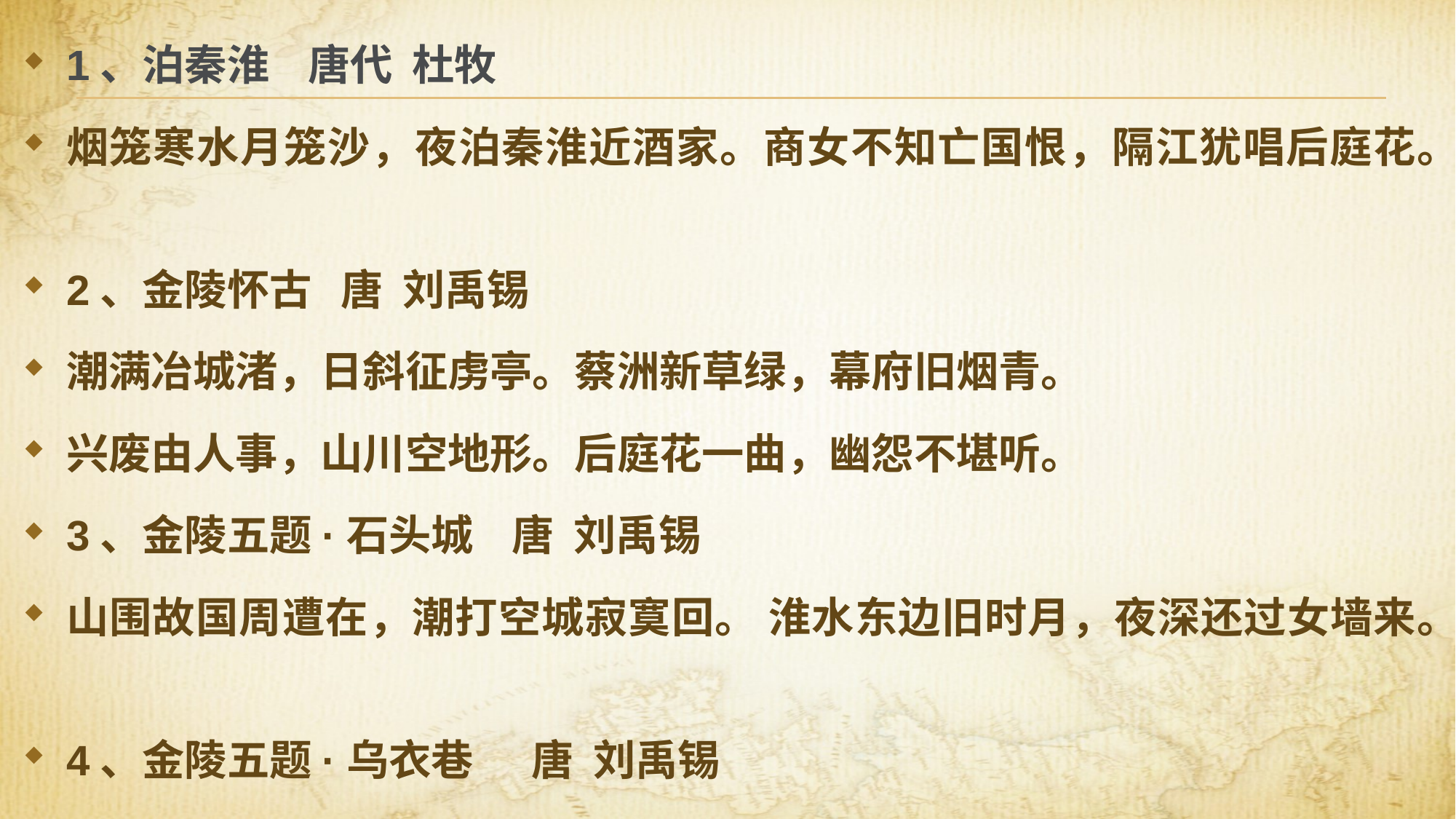

1、泊秦淮    唐代  杜牧
烟笼寒水月笼沙，夜泊秦淮近酒家。商女不知亡国恨，隔江犹唱后庭花。
2、金陵怀古   唐  刘禹锡
潮满冶城渚，日斜征虏亭。蔡洲新草绿，幕府旧烟青。
兴废由人事，山川空地形。后庭花一曲，幽怨不堪听。
3、金陵五题·石头城    唐  刘禹锡
山围故国周遭在，潮打空城寂寞回。 淮水东边旧时月，夜深还过女墙来。
4、金陵五题·乌衣巷      唐  刘禹锡
朱雀桥边野草花，乌衣巷口夕阳斜。旧时王谢堂前燕，飞入寻常百姓家。